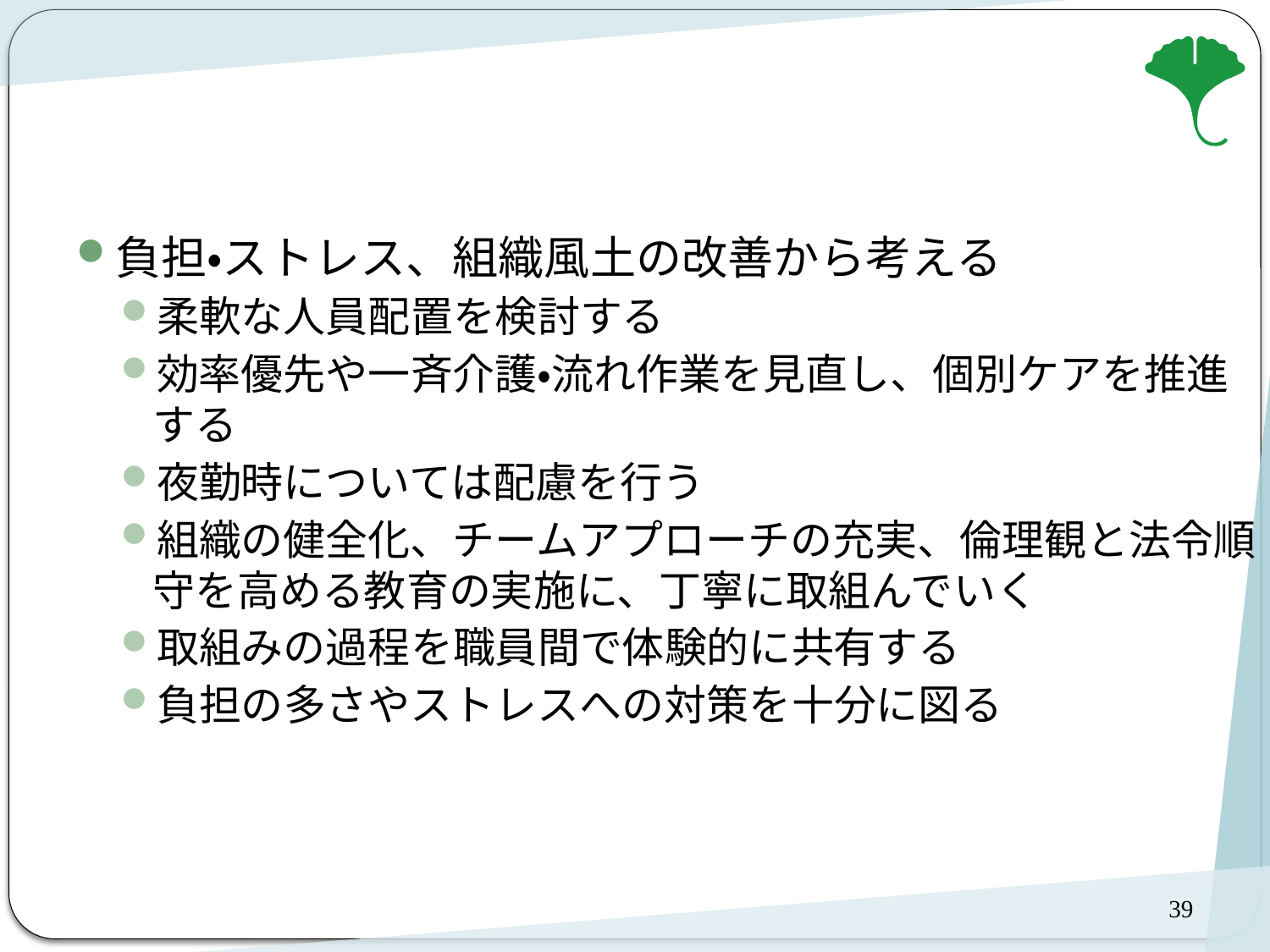

#
負担・ストレス、組織風土の改善から考える
柔軟な人員配置を検討する
効率優先や一斉介護・流れ作業を見直し、個別ケアを推進する
夜勤時については配慮を行う
組織の健全化、チームアプローチの充実、倫理観と法令順守を高める教育の実施に、丁寧に取組んでいく
取組みの過程を職員間で体験的に共有する
負担の多さやストレスへの対策を十分に図る
39